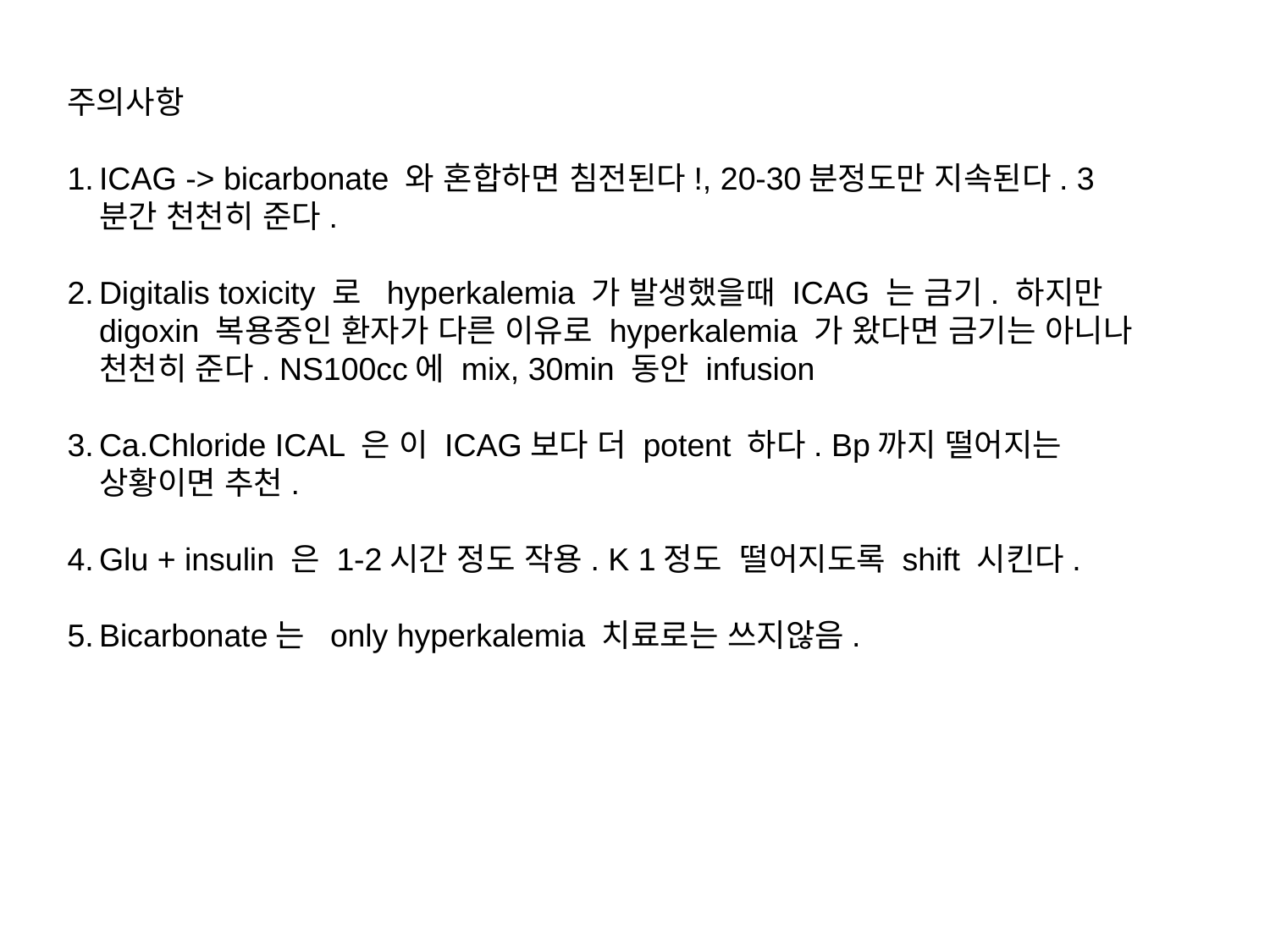

주의사항

ICAG -> bicarbonate 와 혼합하면 침전된다!, 20-30분정도만 지속된다. 3분간 천천히 준다.

Digitalis toxicity 로  hyperkalemia 가 발생했을때 ICAG 는 금기. 하지만 digoxin 복용중인 환자가 다른 이유로 hyperkalemia 가 왔다면 금기는 아니나 천천히 준다. NS100cc에 mix, 30min 동안 infusion

Ca.Chloride ICAL 은 이 ICAG보다 더 potent 하다. Bp까지 떨어지는 상황이면 추천.

Glu + insulin 은 1-2시간 정도 작용. K 1정도  떨어지도록 shift 시킨다.

Bicarbonate는  only hyperkalemia 치료로는 쓰지않음.